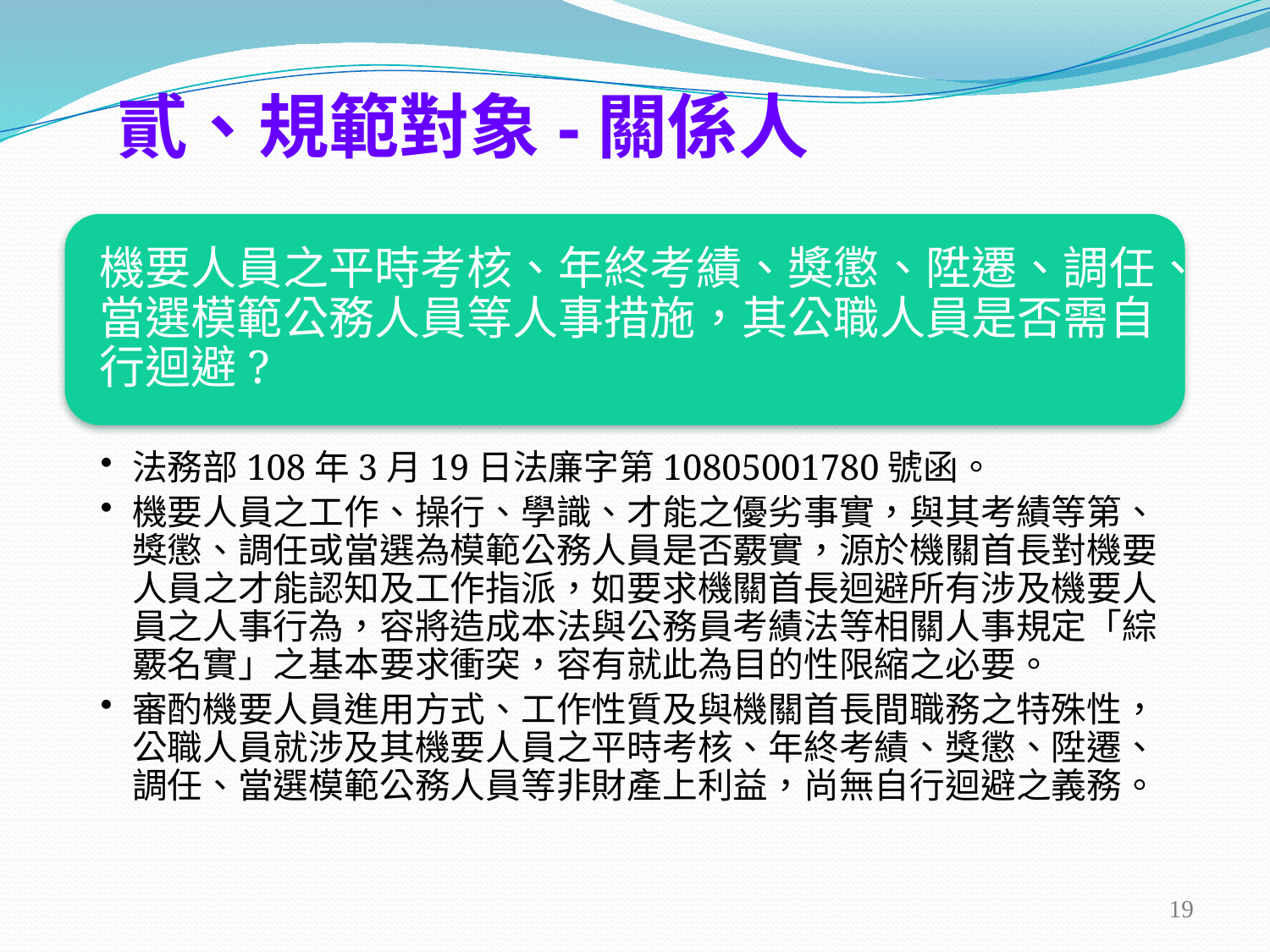

貳、規範對象-關係人
機要人員之平時考核、年終考績、獎懲、陞遷、調任、當選模範公務人員等人事措施，其公職人員是否需自行迴避?
法務部108年3月19日法廉字第10805001780號函。
機要人員之工作、操行、學識、才能之優劣事實，與其考績等第、獎懲、調任或當選為模範公務人員是否覈實，源於機關首長對機要人員之才能認知及工作指派，如要求機關首長迴避所有涉及機要人員之人事行為，容將造成本法與公務員考績法等相關人事規定「綜覈名實」之基本要求衝突，容有就此為目的性限縮之必要。
審酌機要人員進用方式、工作性質及與機關首長間職務之特殊性，公職人員就涉及其機要人員之平時考核、年終考績、獎懲、陞遷、調任、當選模範公務人員等非財產上利益，尚無自行迴避之義務。
19